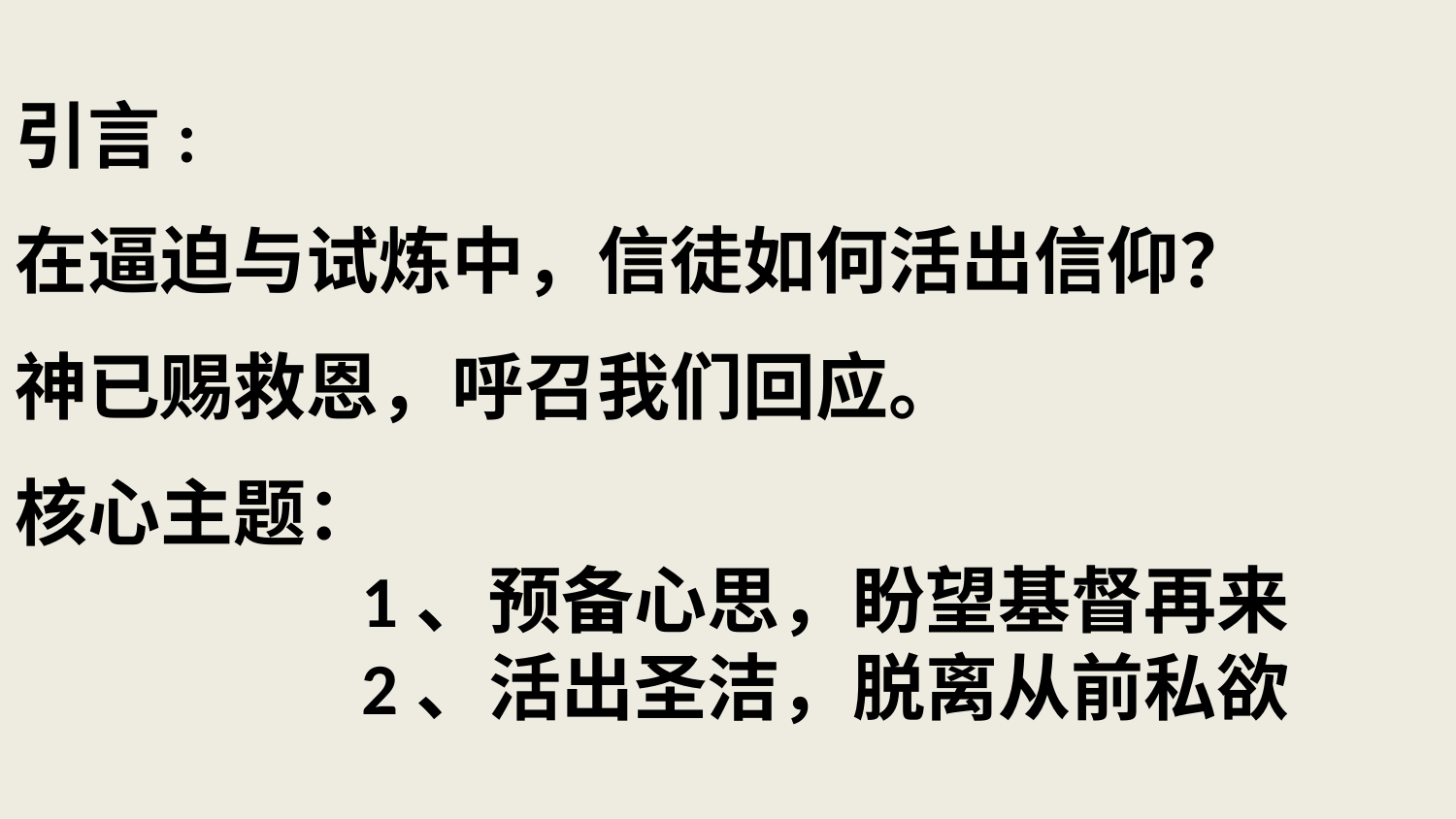

# 引言: 在逼迫与试炼中，信徒如何活出信仰？ 神已赐救恩，呼召我们回应。 核心主题： 1、预备心思，盼望基督再来 2、活出圣洁，脱离从前私欲